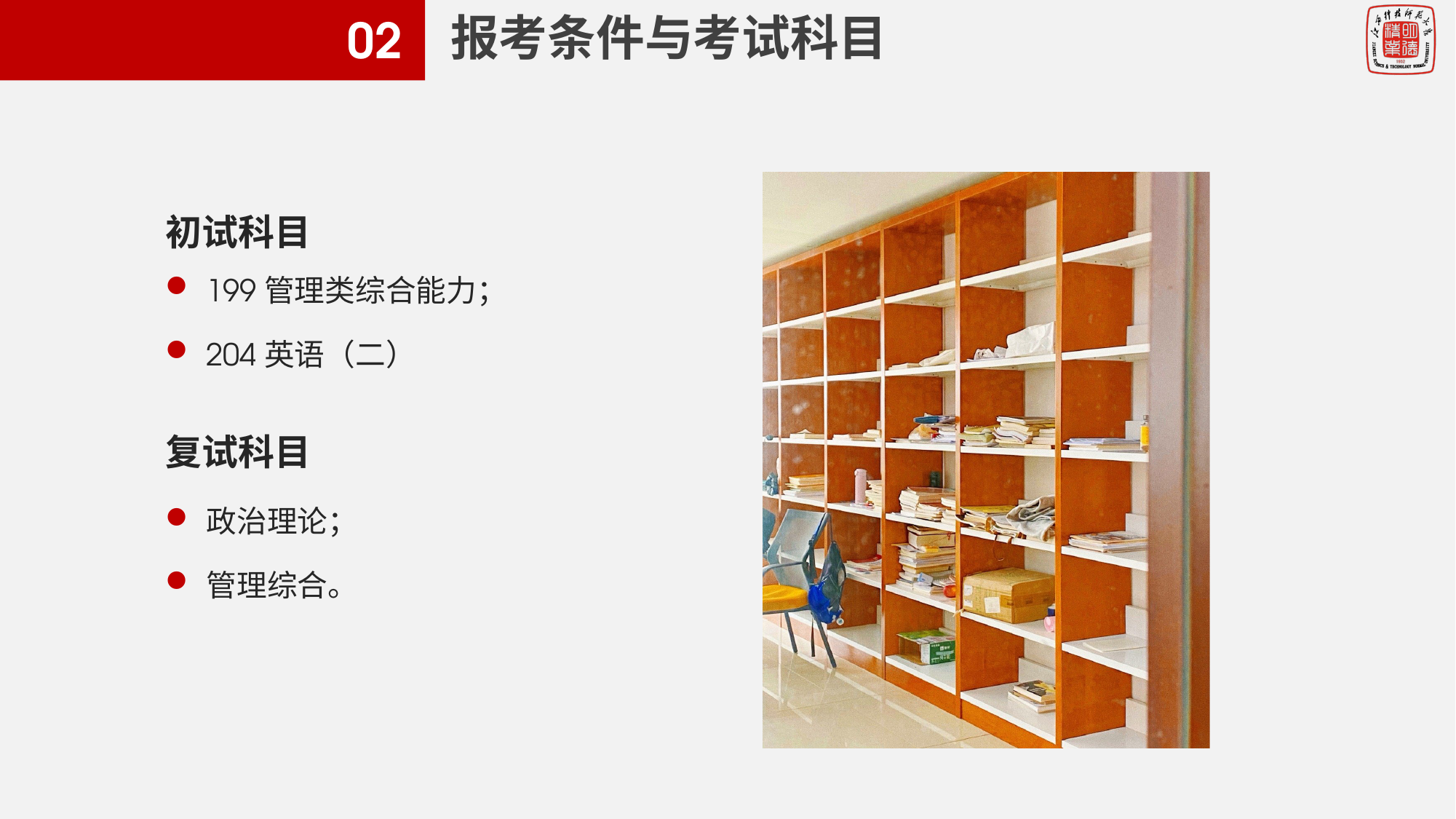

报考条件与考试科目
02

初试科目
199管理类综合能力；
204英语（二）
复试科目
政治理论；
管理综合。